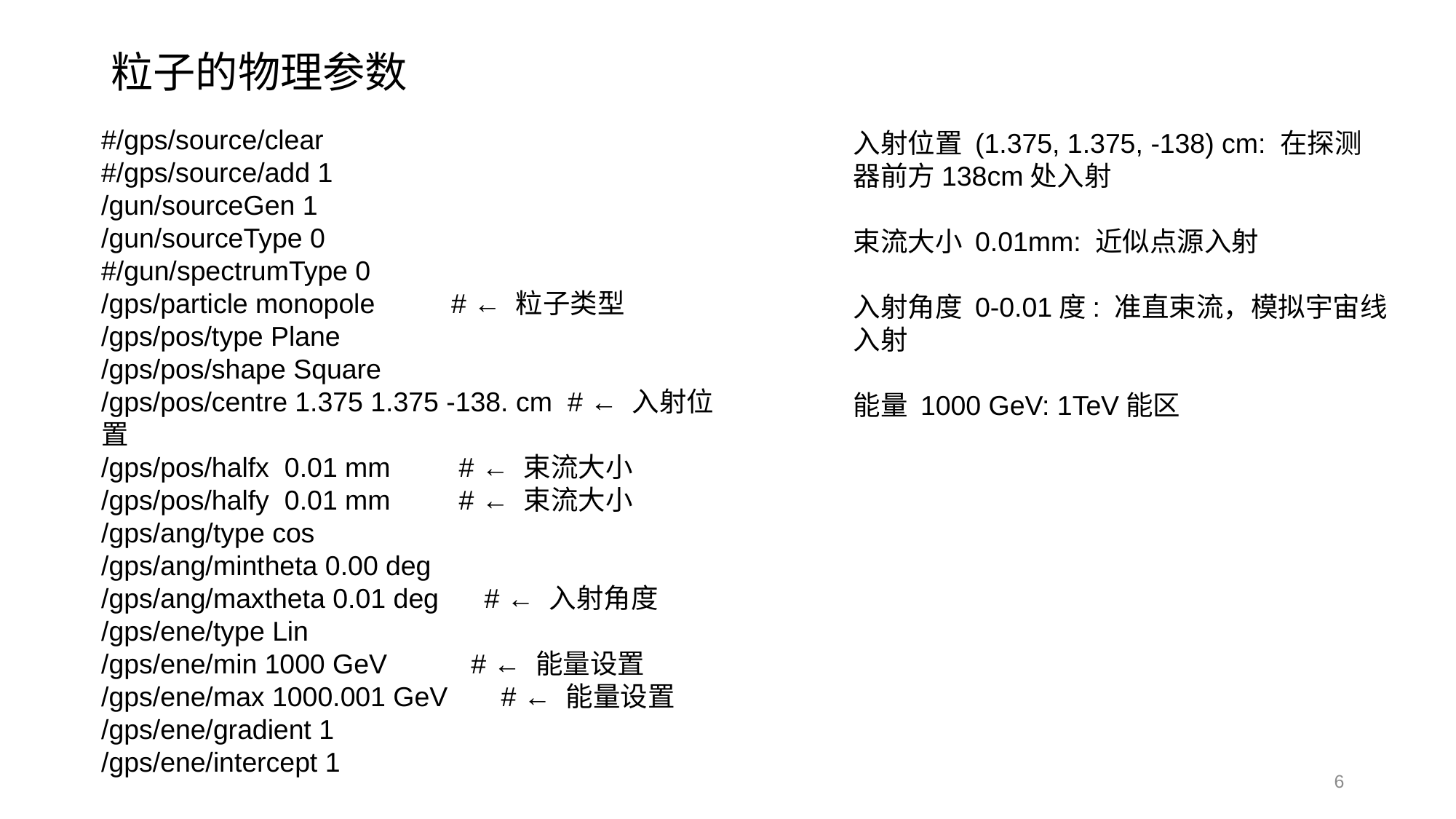

# 粒子的物理参数
#/gps/source/clear
#/gps/source/add 1
/gun/sourceGen 1
/gun/sourceType 0
#/gun/spectrumType 0
/gps/particle monopole          # ← 粒子类型
/gps/pos/type Plane
/gps/pos/shape Square
/gps/pos/centre 1.375 1.375 -138. cm  # ← 入射位置
/gps/pos/halfx  0.01 mm         # ← 束流大小
/gps/pos/halfy  0.01 mm         # ← 束流大小
/gps/ang/type cos
/gps/ang/mintheta 0.00 deg
/gps/ang/maxtheta 0.01 deg      # ← 入射角度
/gps/ene/type Lin
/gps/ene/min 1000 GeV           # ← 能量设置
/gps/ene/max 1000.001 GeV       # ← 能量设置
/gps/ene/gradient 1
/gps/ene/intercept 1
入射位置 (1.375, 1.375, -138) cm: 在探测器前方138cm处入射

束流大小 0.01mm: 近似点源入射

入射角度 0-0.01度: 准直束流，模拟宇宙线入射

能量 1000 GeV: 1TeV能区
6